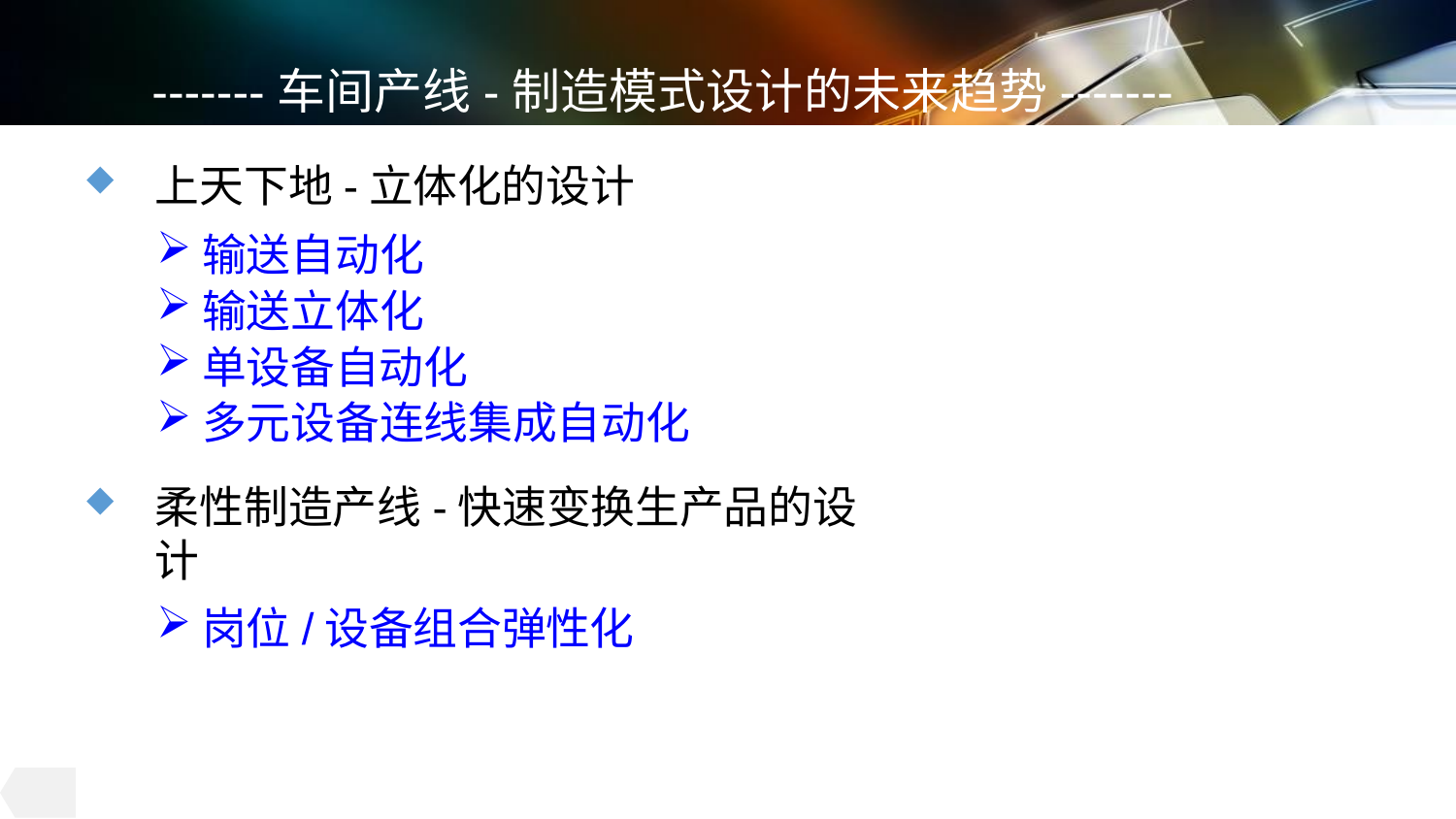

# -------车间产线-制造模式设计的未来趋势-------
上天下地-立体化的设计
输送自动化
输送立体化
单设备自动化
多元设备连线集成自动化
柔性制造产线-快速变换生产品的设计
岗位/设备组合弹性化